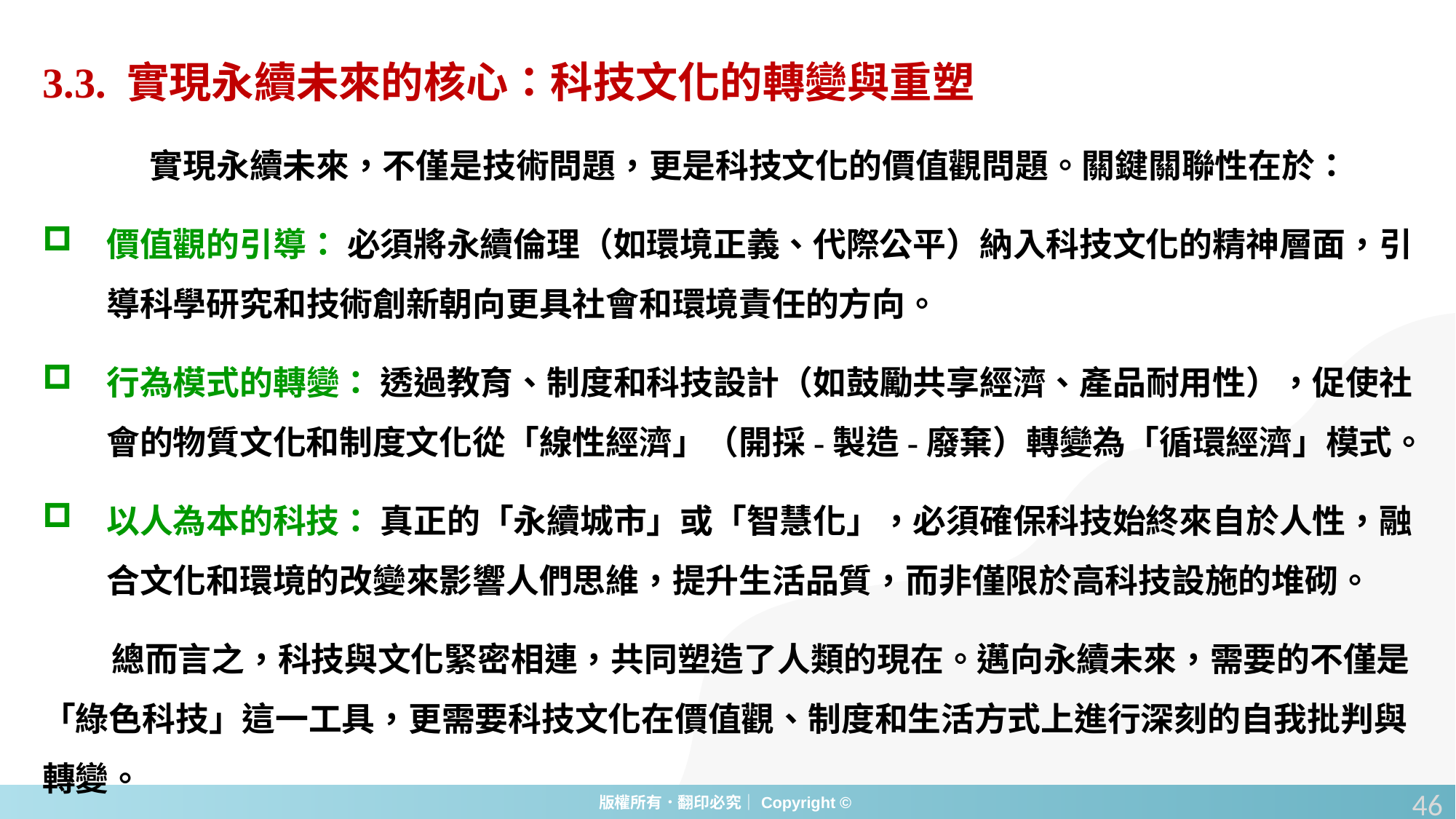

3.3. 實現永續未來的核心：科技文化的轉變與重塑
             實現永續未來，不僅是技術問題，更是科技文化的價值觀問題。關鍵關聯性在於：
價值觀的引導： 必須將永續倫理（如環境正義、代際公平）納入科技文化的精神層面，引導科學研究和技術創新朝向更具社會和環境責任的方向。
行為模式的轉變： 透過教育、制度和科技設計（如鼓勵共享經濟、產品耐用性），促使社會的物質文化和制度文化從「線性經濟」（開採-製造-廢棄）轉變為「循環經濟」模式。
以人為本的科技： 真正的「永續城市」或「智慧化」，必須確保科技始終來自於人性，融合文化和環境的改變來影響人們思維，提升生活品質，而非僅限於高科技設施的堆砌。
        總而言之，科技與文化緊密相連，共同塑造了人類的現在。邁向永續未來，需要的不僅是「綠色科技」這一工具，更需要科技文化在價值觀、制度和生活方式上進行深刻的自我批判與轉變。

46